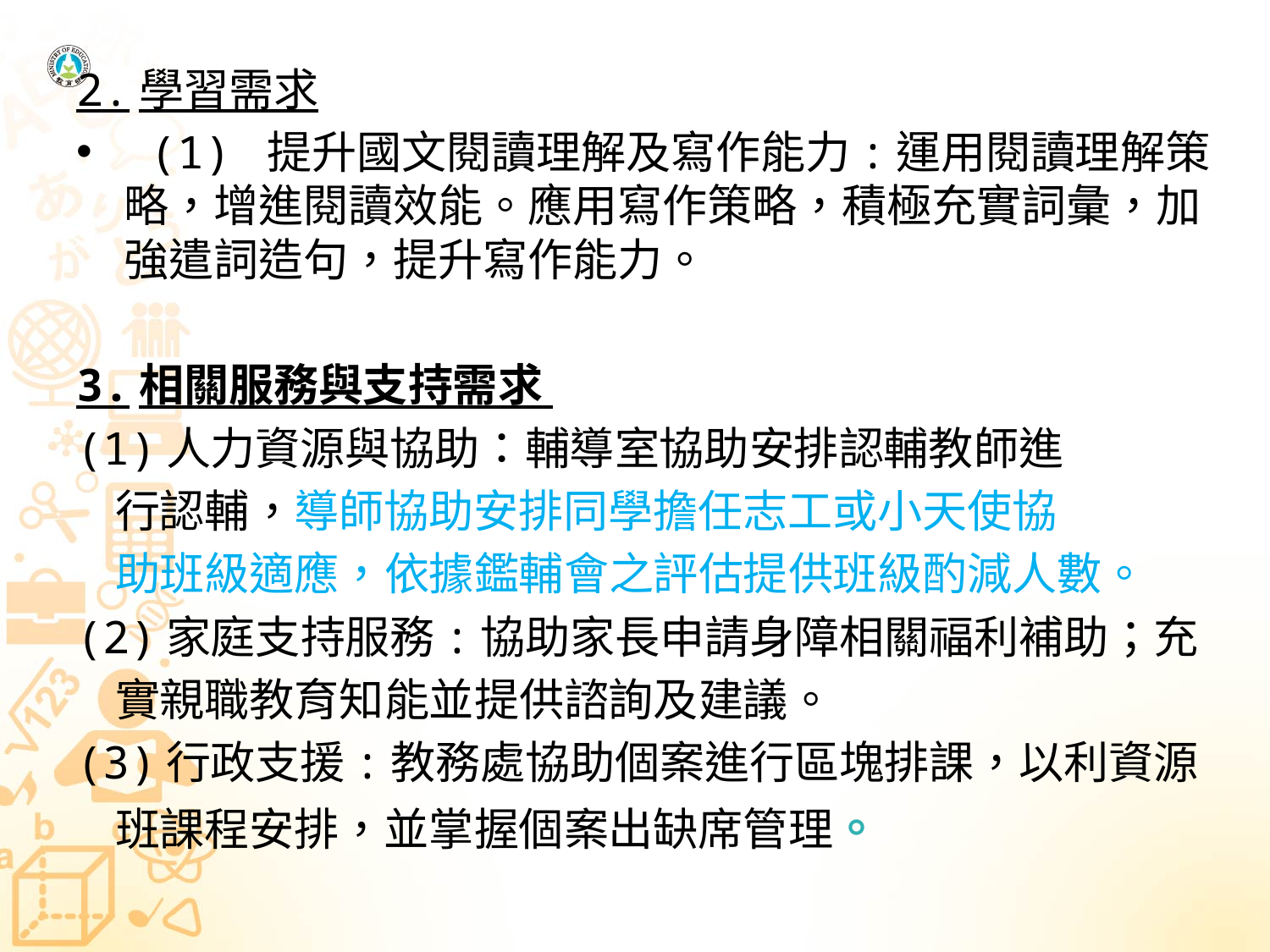

2.學習需求
 (1) 提升國文閱讀理解及寫作能力:運用閱讀理解策略，增進閱讀效能。應用寫作策略，積極充實詞彙，加強遣詞造句，提升寫作能力。

3.相關服務與支持需求
(1)人力資源與協助：輔導室協助安排認輔教師進
   行認輔，導師協助安排同學擔任志工或小天使協
   助班級適應，依據鑑輔會之評估提供班級酌減人數。
(2)家庭支持服務:協助家長申請身障相關福利補助；充
   實親職教育知能並提供諮詢及建議。
(3)行政支援:教務處協助個案進行區塊排課，以利資源
   班課程安排，並掌握個案出缺席管理。